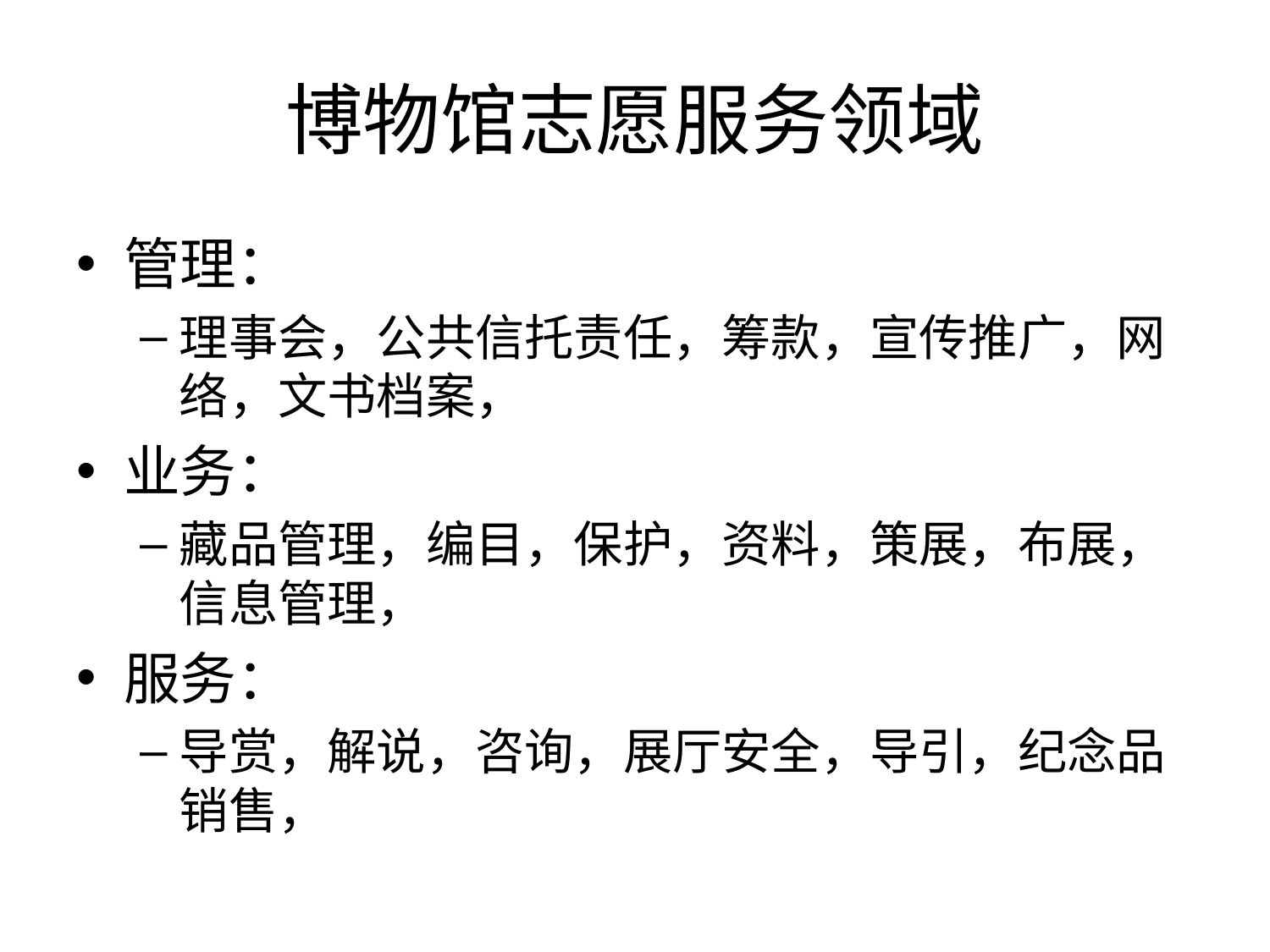

# 博物馆志愿服务领域
管理：
理事会，公共信托责任，筹款，宣传推广，网络，文书档案，
业务：
藏品管理，编目，保护，资料，策展，布展，信息管理，
服务：
导赏，解说，咨询，展厅安全，导引，纪念品销售，